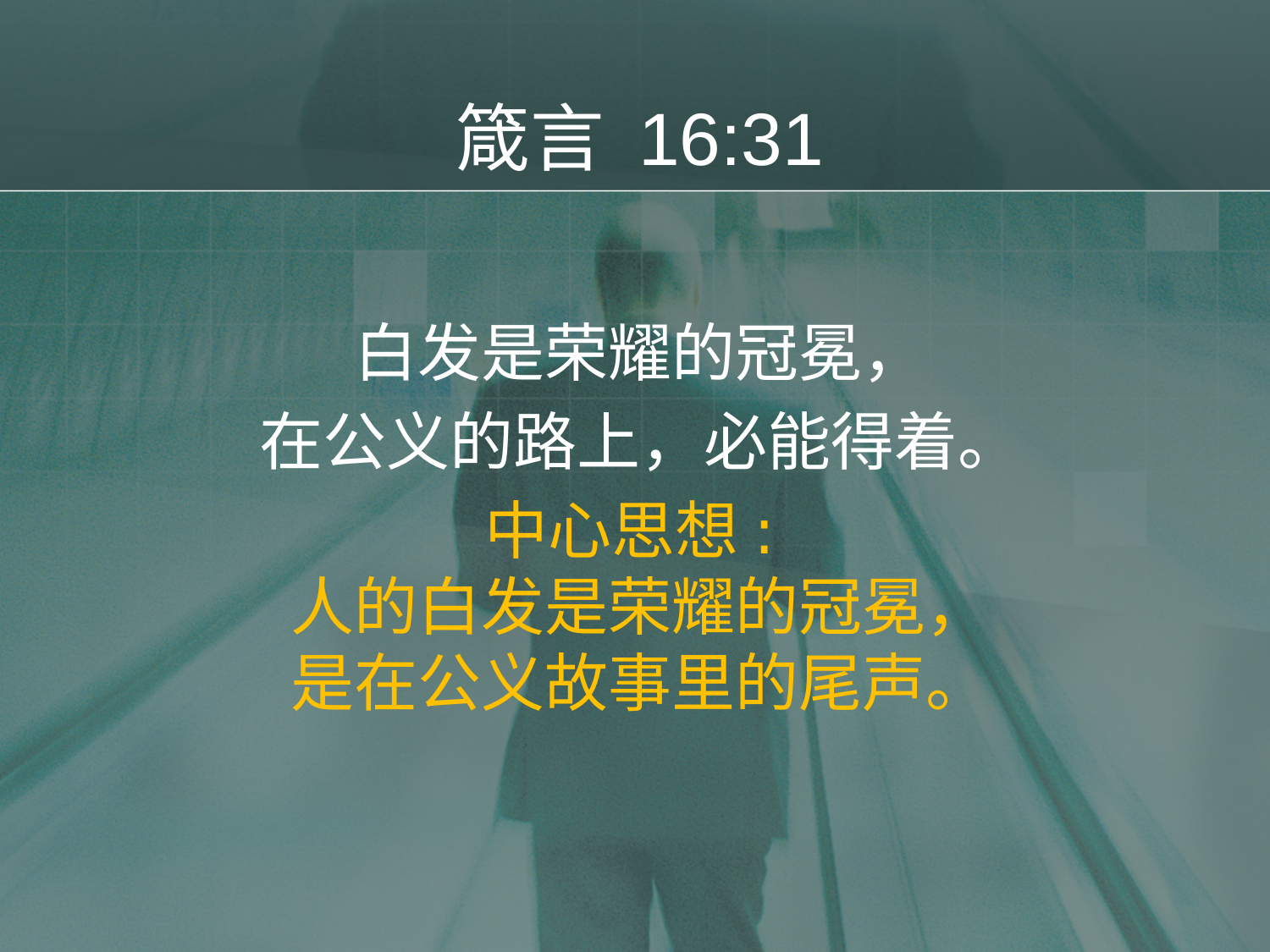

# 箴言 16:31
白发是荣耀的冠冕，
在公义的路上，必能得着。
中心思想:
人的白发是荣耀的冠冕，
是在公义故事里的尾声。